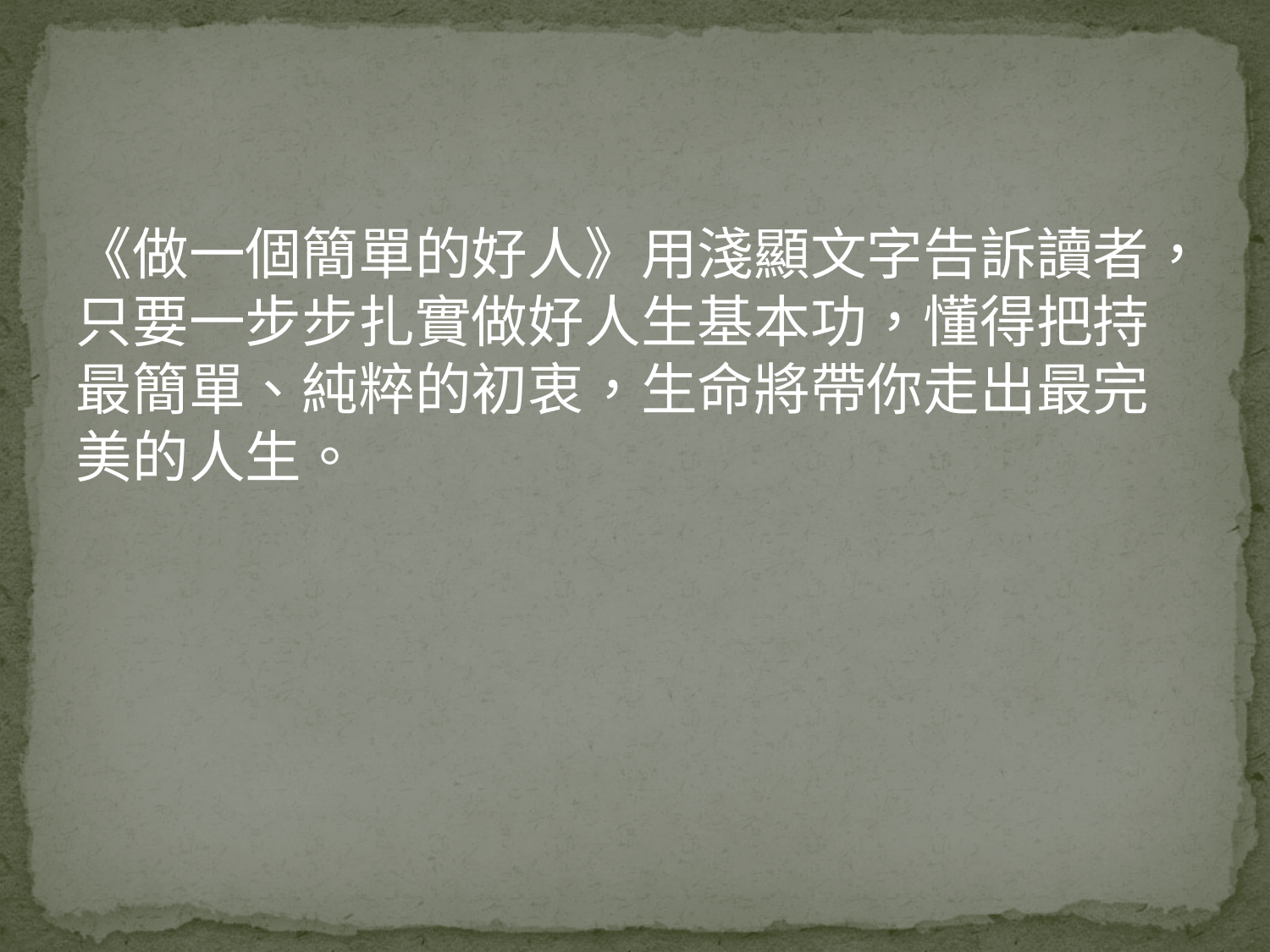

#
《做一個簡單的好人》用淺顯文字告訴讀者，只要一步步扎實做好人生基本功，懂得把持最簡單、純粹的初衷，生命將帶你走出最完美的人生。